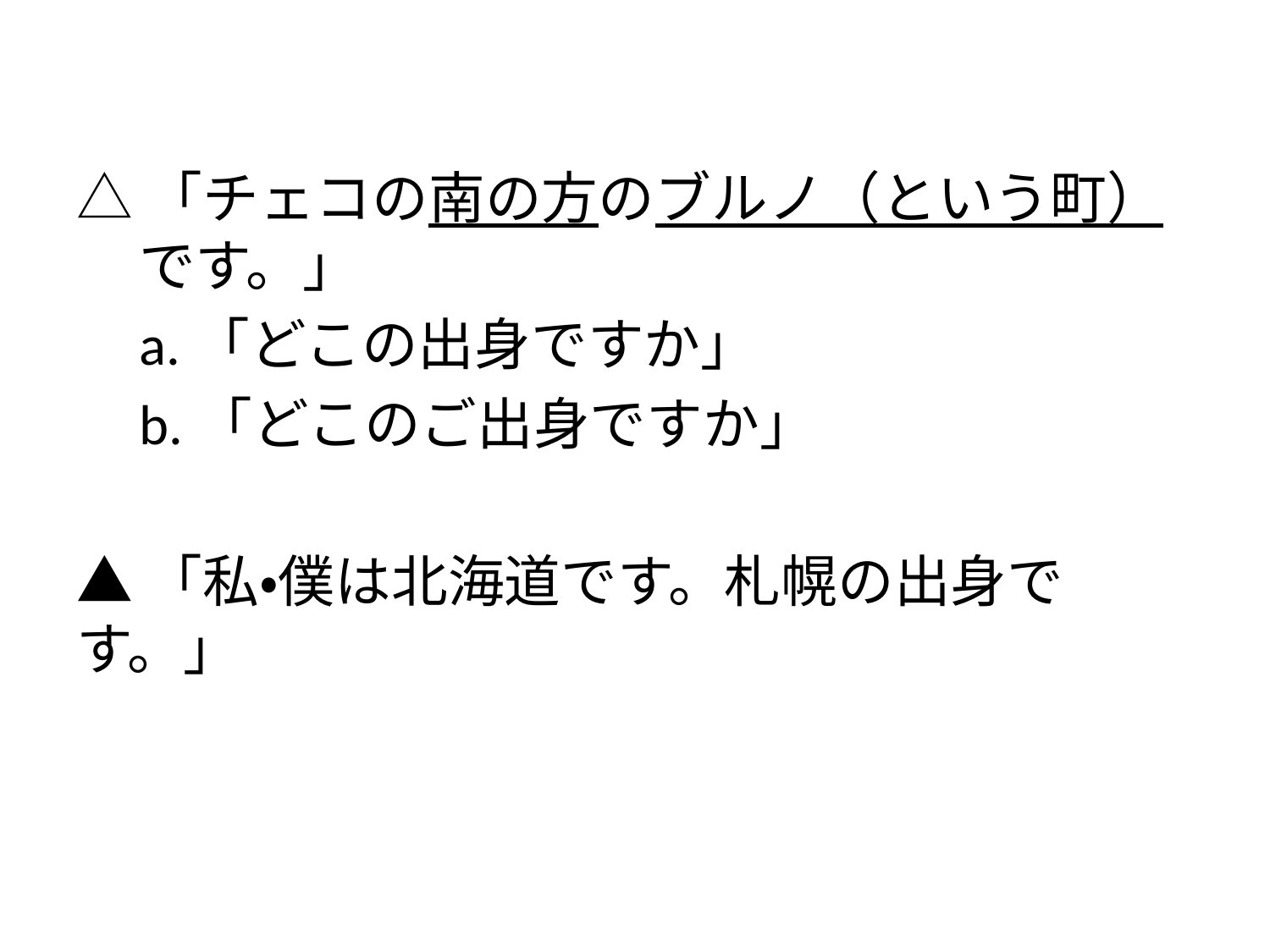

#
△「チェコの南の方のブルノ（という町）です。」
a.「どこの出身ですか」
b.「どこのご出身ですか」

▲「私・僕は北海道です。札幌の出身です。」